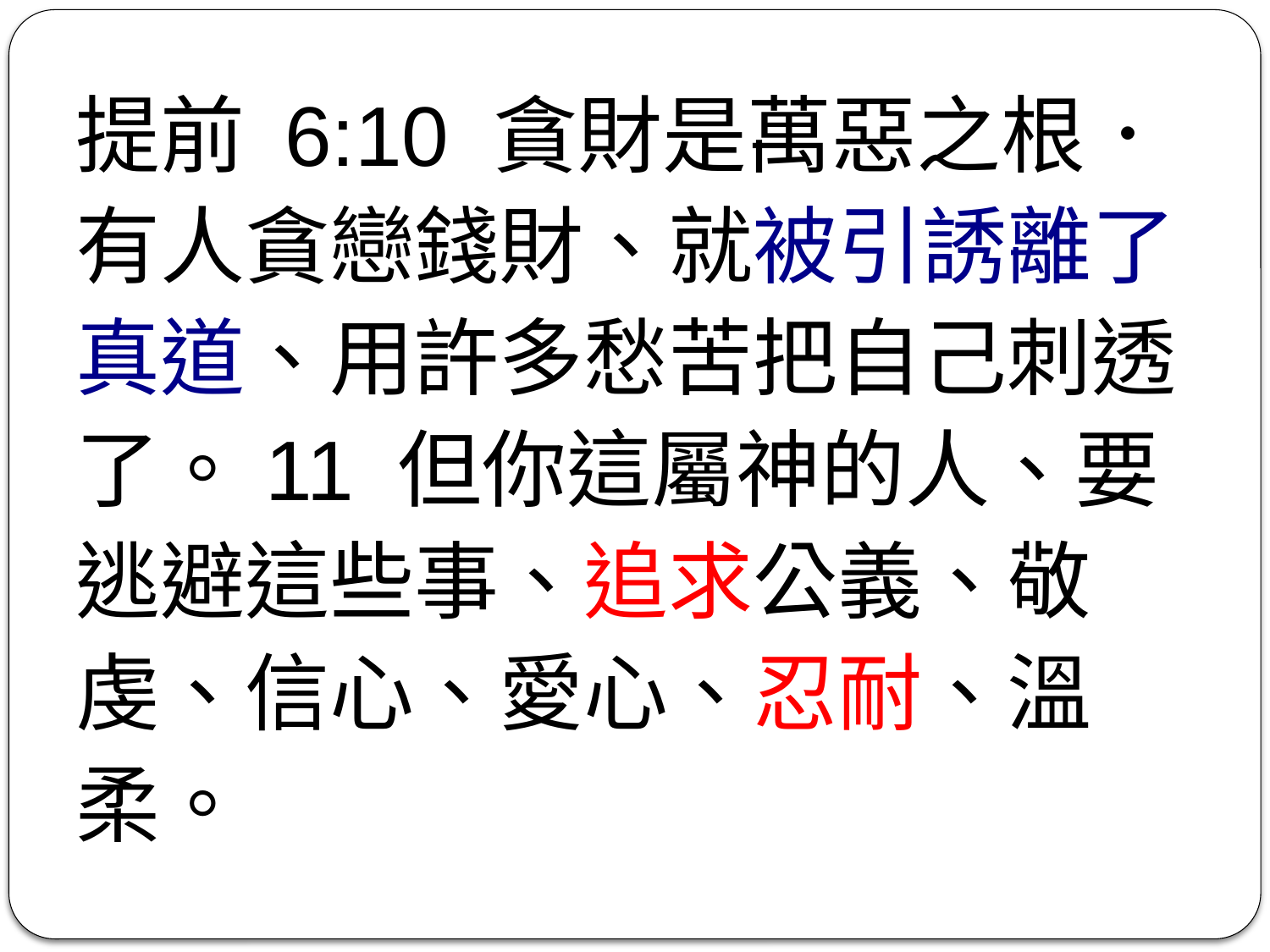

提前 6:10 貪財是萬惡之根．有人貪戀錢財、就被引誘離了真道、用許多愁苦把自己刺透了。11 但你這屬神的人、要逃避這些事、追求公義、敬虔、信心、愛心、忍耐、溫柔。